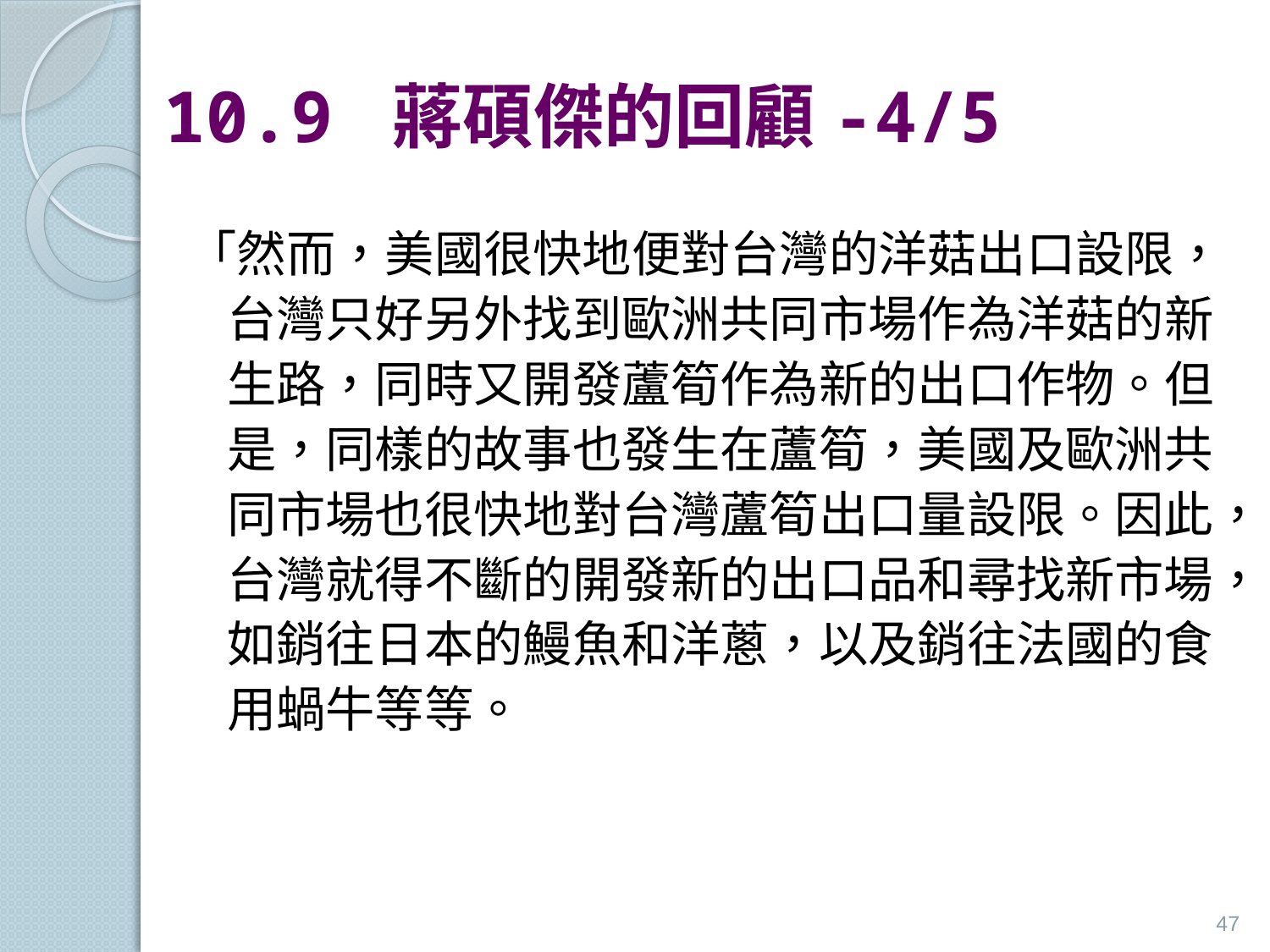

# 10.9 蔣碩傑的回顧-4/5
「然而，美國很快地便對台灣的洋菇出口設限，台灣只好另外找到歐洲共同市場作為洋菇的新生路，同時又開發蘆筍作為新的出口作物。但是，同樣的故事也發生在蘆筍，美國及歐洲共同市場也很快地對台灣蘆筍出口量設限。因此，台灣就得不斷的開發新的出口品和尋找新市場，如銷往日本的鰻魚和洋蔥，以及銷往法國的食用蝸牛等等。
47